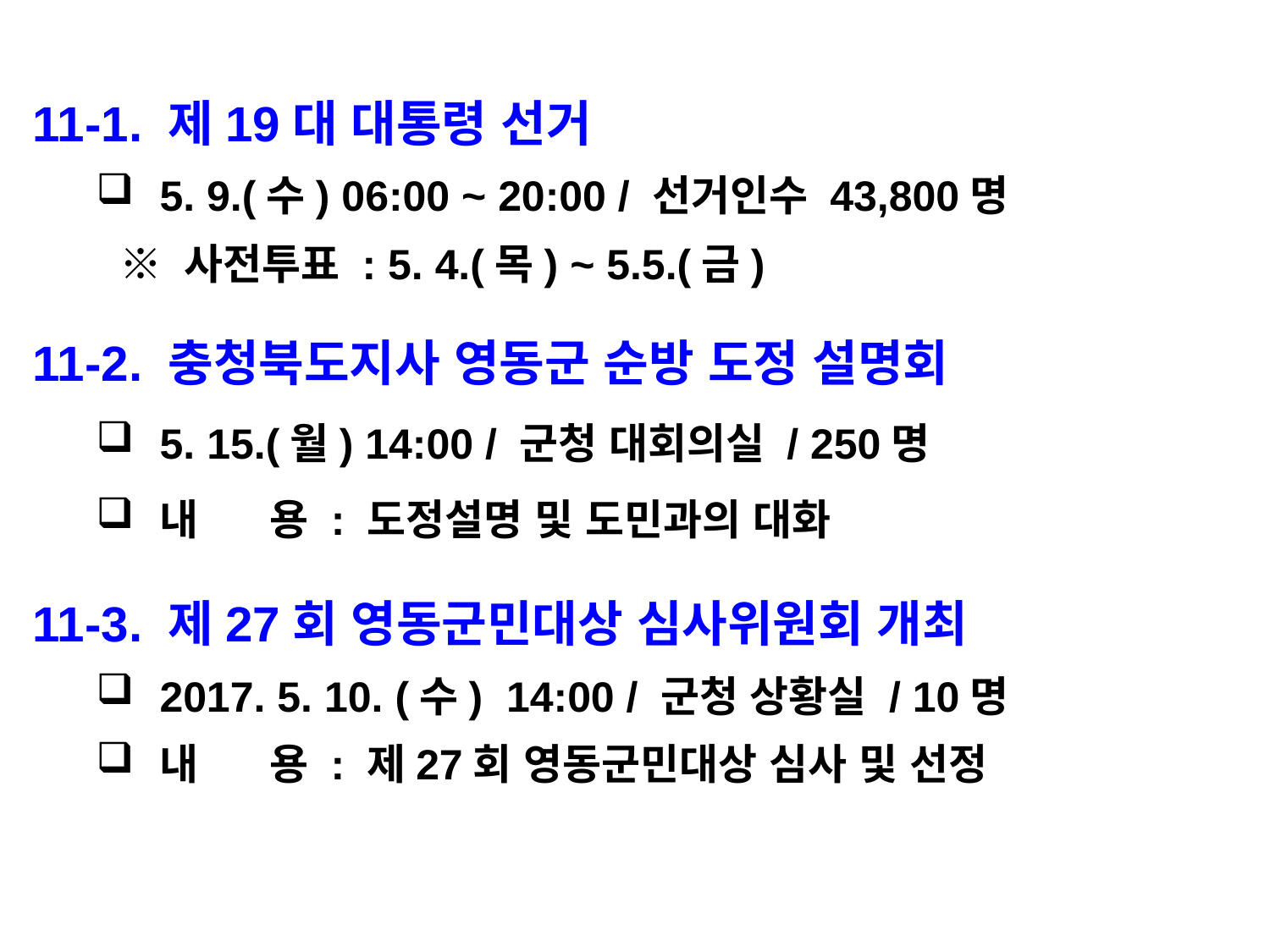

11-1. 제19대 대통령 선거
5. 9.(수) 06:00 ~ 20:00 / 선거인수 43,800명
  ※ 사전투표 : 5. 4.(목) ~ 5.5.(금)

11-2. 충청북도지사 영동군 순방 도정 설명회
5. 15.(월) 14:00 / 군청 대회의실 / 250명
내      용 : 도정설명 및 도민과의 대화
11-3. 제27회 영동군민대상 심사위원회 개최
2017. 5. 10. (수)  14:00 / 군청 상황실 / 10명
내      용 : 제27회 영동군민대상 심사 및 선정